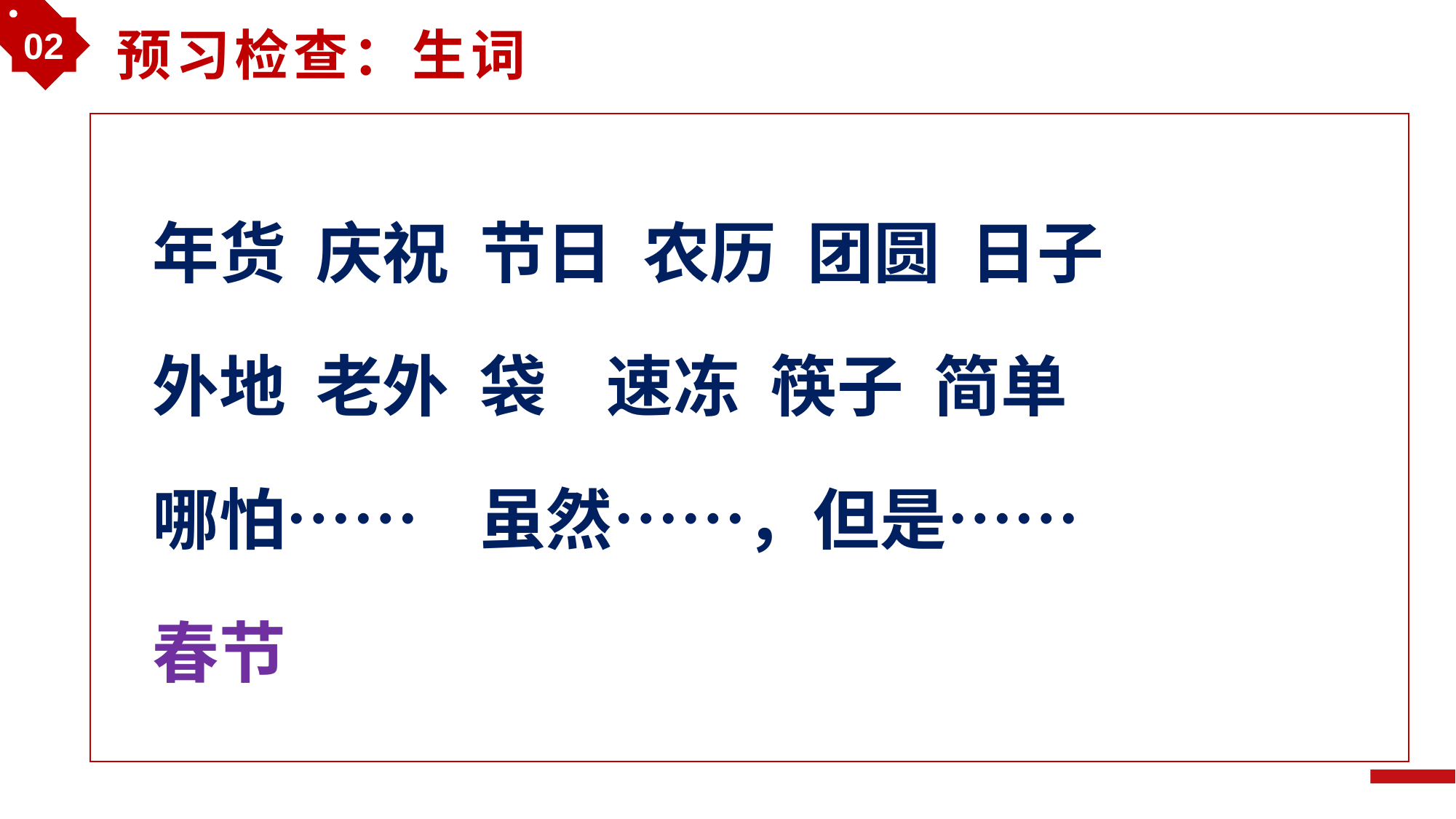

02
预习检查：生词

年货  庆祝  节日  农历  团圆  日子
外地  老外  袋    速冻  筷子  简单
哪怕……    虽然……，但是……
春节